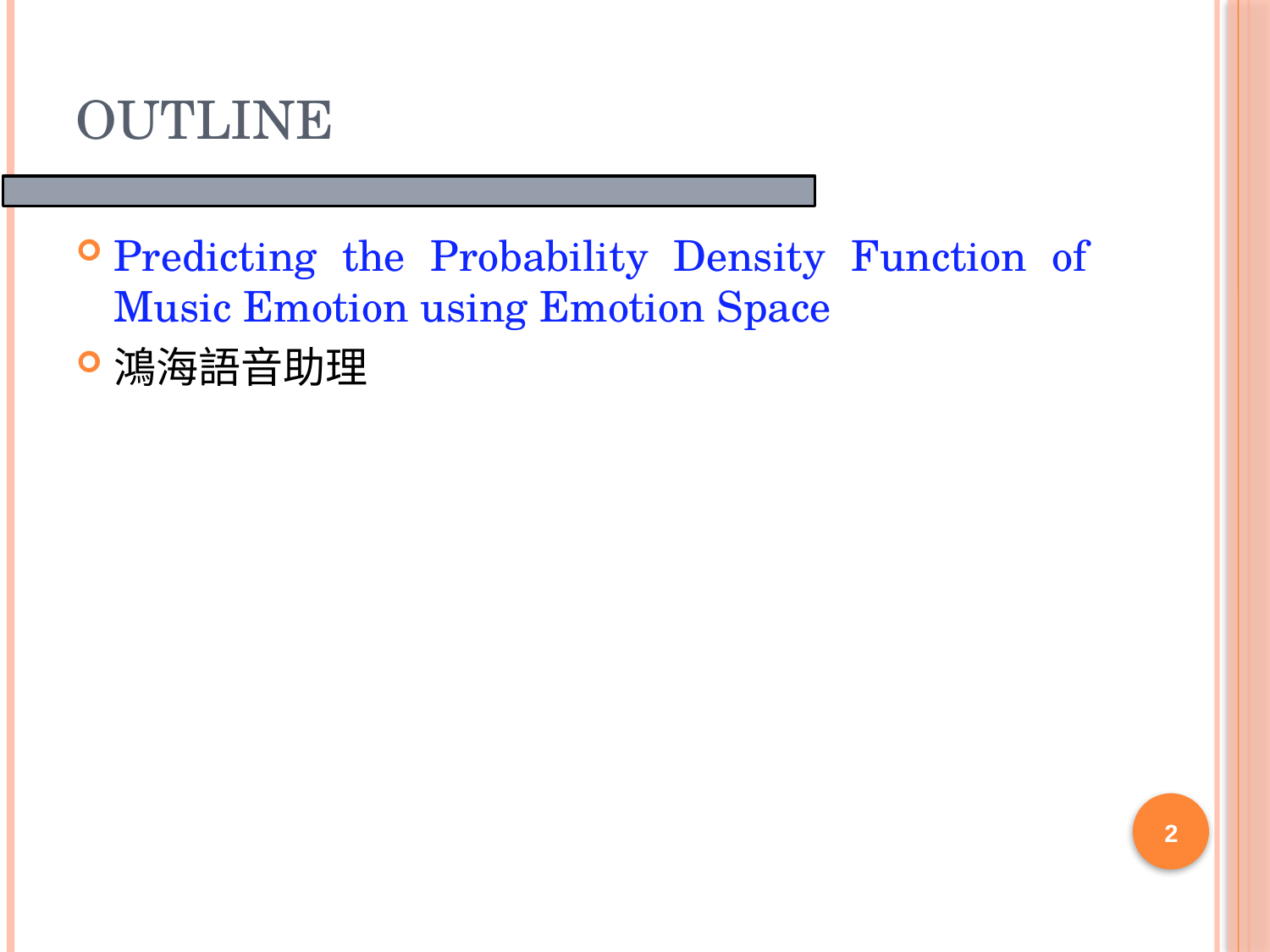

# Outline

Predicting the Probability Density Function of Music Emotion using Emotion Space
鴻海語音助理
2